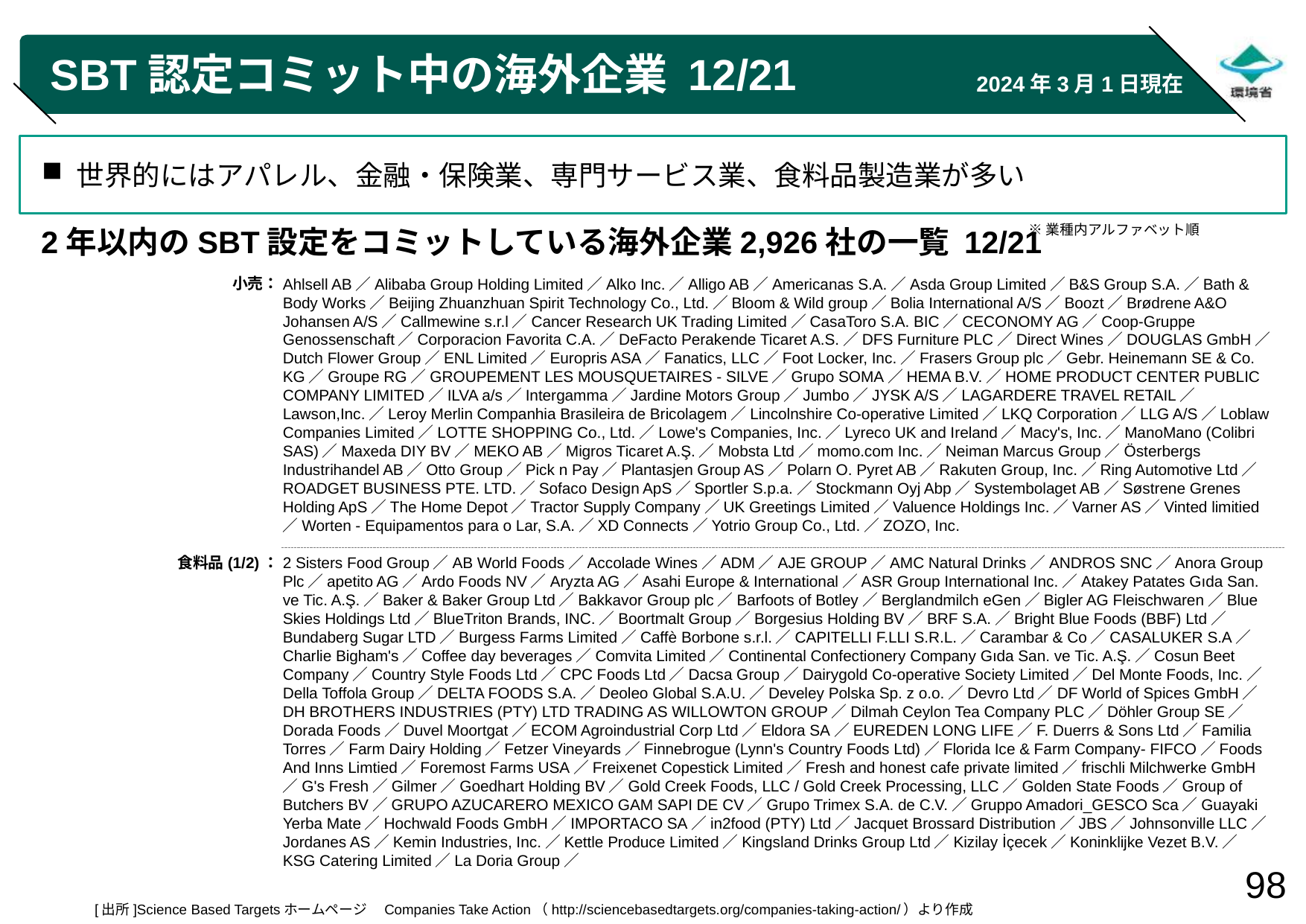

# SBT認定コミット中の海外企業 12/21
2024年3月1日現在
世界的にはアパレル、金融・保険業、専門サービス業、食料品製造業が多い
※業種内アルファベット順
2年以内のSBT設定をコミットしている海外企業2,926社の一覧 12/21

小売：

食料品(1/2)：

Ahlsell AB／Alibaba Group Holding Limited／Alko Inc.／Alligo AB／Americanas S.A.／Asda Group Limited／B&S Group S.A.／Bath & Body Works／Beijing Zhuanzhuan Spirit Technology Co., Ltd.／Bloom & Wild group／Bolia International A/S／Boozt／Brødrene A&O Johansen A/S／Callmewine s.r.l／Cancer Research UK Trading Limited／CasaToro S.A. BIC／CECONOMY AG／Coop-Gruppe Genossenschaft／Corporacion Favorita C.A.／DeFacto Perakende Ticaret A.S.／DFS Furniture PLC／Direct Wines／DOUGLAS GmbH／Dutch Flower Group／ENL Limited／Europris ASA／Fanatics, LLC／Foot Locker, Inc.／Frasers Group plc／Gebr. Heinemann SE & Co. KG／Groupe RG／GROUPEMENT LES MOUSQUETAIRES - SILVE／Grupo SOMA／HEMA B.V.／HOME PRODUCT CENTER PUBLIC COMPANY LIMITED／ILVA a/s／Intergamma／Jardine Motors Group／Jumbo／JYSK A/S／LAGARDERE TRAVEL RETAIL／Lawson,Inc.／Leroy Merlin Companhia Brasileira de Bricolagem／Lincolnshire Co-operative Limited／LKQ Corporation／LLG A/S／Loblaw Companies Limited／LOTTE SHOPPING Co., Ltd.／Lowe's Companies, Inc.／Lyreco UK and Ireland／Macy's, Inc.／ManoMano (Colibri SAS)／Maxeda DIY BV／MEKO AB／Migros Ticaret A.Ş.／Mobsta Ltd／momo.com Inc.／Neiman Marcus Group／Österbergs Industrihandel AB／Otto Group／Pick n Pay／Plantasjen Group AS／Polarn O. Pyret AB／Rakuten Group, Inc.／Ring Automotive Ltd／ROADGET BUSINESS PTE. LTD.／Sofaco Design ApS／Sportler S.p.a.／Stockmann Oyj Abp／Systembolaget AB／Søstrene Grenes Holding ApS／The Home Depot／Tractor Supply Company／UK Greetings Limited／Valuence Holdings Inc.／Varner AS／Vinted limitied／Worten - Equipamentos para o Lar, S.A.／XD Connects／Yotrio Group Co., Ltd.／ZOZO, Inc.

2 Sisters Food Group／AB World Foods／Accolade Wines／ADM／AJE GROUP／AMC Natural Drinks／ANDROS SNC／Anora Group Plc／apetito AG／Ardo Foods NV／Aryzta AG／Asahi Europe & International／ASR Group International Inc.／Atakey Patates Gıda San. ve Tic. A.Ş.／Baker & Baker Group Ltd／Bakkavor Group plc／Barfoots of Botley／Berglandmilch eGen／Bigler AG Fleischwaren／Blue Skies Holdings Ltd／BlueTriton Brands, INC.／Boortmalt Group／Borgesius Holding BV／BRF S.A.／Bright Blue Foods (BBF) Ltd／Bundaberg Sugar LTD／Burgess Farms Limited／Caffè Borbone s.r.l.／CAPITELLI F.LLI S.R.L.／Carambar & Co／CASALUKER S.A／Charlie Bigham's／Coffee day beverages／Comvita Limited／Continental Confectionery Company Gıda San. ve Tic. A.Ş.／Cosun Beet Company／Country Style Foods Ltd／CPC Foods Ltd／Dacsa Group／Dairygold Co-operative Society Limited／Del Monte Foods, Inc.／Della Toffola Group／DELTA FOODS S.A.／Deoleo Global S.A.U.／Develey Polska Sp. z o.o.／Devro Ltd／DF World of Spices GmbH／DH BROTHERS INDUSTRIES (PTY) LTD TRADING AS WILLOWTON GROUP／Dilmah Ceylon Tea Company PLC／Döhler Group SE／Dorada Foods／Duvel Moortgat／ECOM Agroindustrial Corp Ltd／Eldora SA／EUREDEN LONG LIFE／F. Duerrs & Sons Ltd／Familia Torres／Farm Dairy Holding／Fetzer Vineyards／Finnebrogue (Lynn's Country Foods Ltd)／Florida Ice & Farm Company- FIFCO／Foods And Inns Limtied／Foremost Farms USA／Freixenet Copestick Limited／Fresh and honest cafe private limited／frischli Milchwerke GmbH／G's Fresh／Gilmer／Goedhart Holding BV／Gold Creek Foods, LLC / Gold Creek Processing, LLC／Golden State Foods／Group of Butchers BV／GRUPO AZUCARERO MEXICO GAM SAPI DE CV／Grupo Trimex S.A. de C.V.／Gruppo Amadori_GESCO Sca／Guayaki Yerba Mate／Hochwald Foods GmbH／IMPORTACO SA／in2food (PTY) Ltd／Jacquet Brossard Distribution／JBS／Johnsonville LLC／Jordanes AS／Kemin Industries, Inc.／Kettle Produce Limited／Kingsland Drinks Group Ltd／Kizilay İçecek／Koninklijke Vezet B.V.／KSG Catering Limited／La Doria Group／

[出所]Science Based Targetsホームページ　Companies Take Action（http://sciencebasedtargets.org/companies-taking-action/）より作成